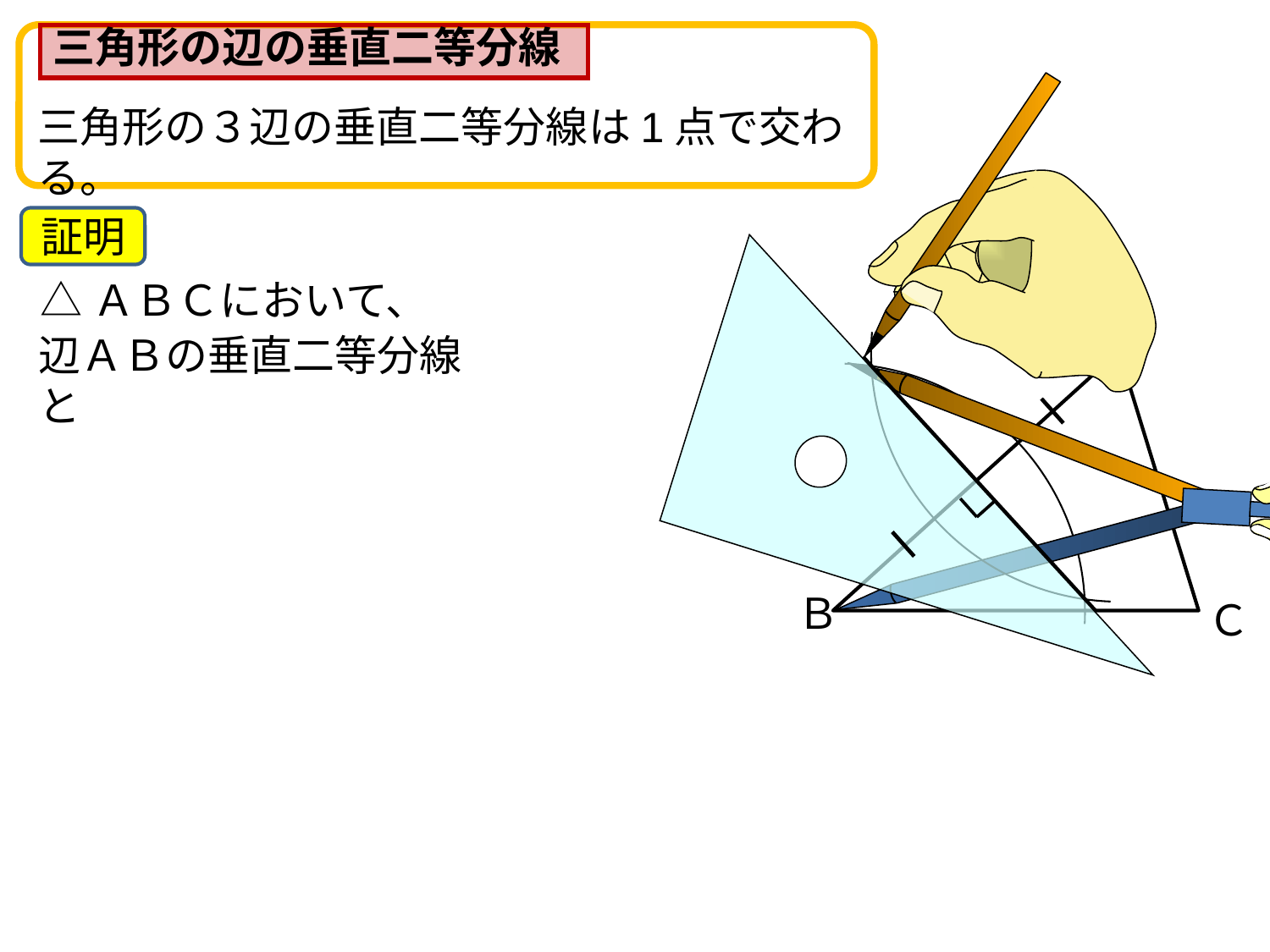

三角形の辺の垂直二等分線

三角形の３辺の垂直二等分線は1点で交わる。

証明
△ＡＢＣにおいて、
Ａ

Ｂ
Ｃ
辺ＡＢの垂直二等分線と